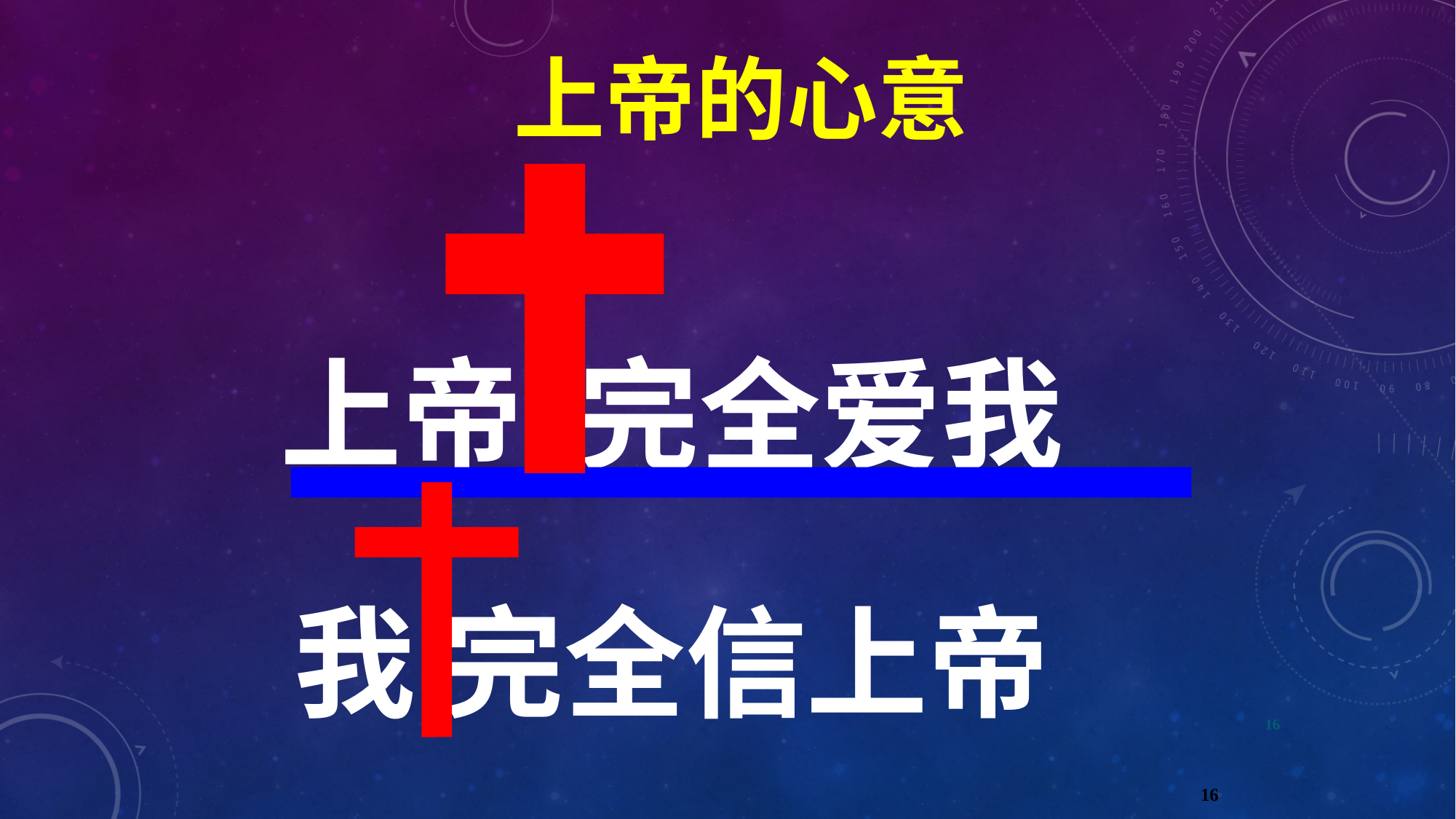

上帝的心意

上帝  完全爱我
我 完全信上帝

16
16